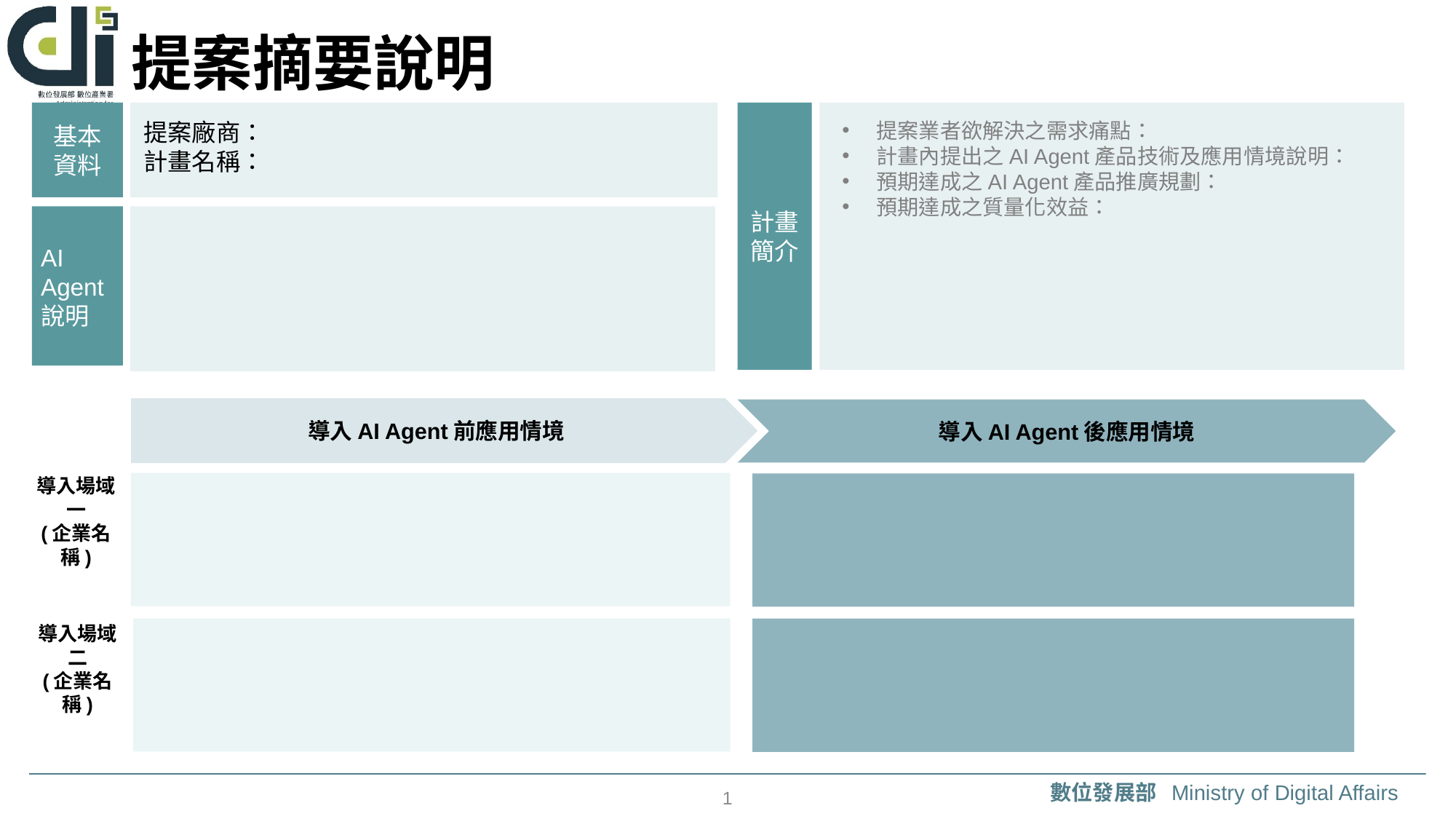

# 提案摘要說明
基本
資料

計畫簡介

提案廠商：
計畫名稱：
提案業者欲解決之需求痛點：
計畫內提出之AI Agent產品技術及應用情境說明：
預期達成之AI Agent產品推廣規劃：
預期達成之質量化效益：
AI Agent說明

導入AI Agent前應用情境
導入AI Agent後應用情境
導入場域一
(企業名稱)

導入場域二
(企業名稱)

1